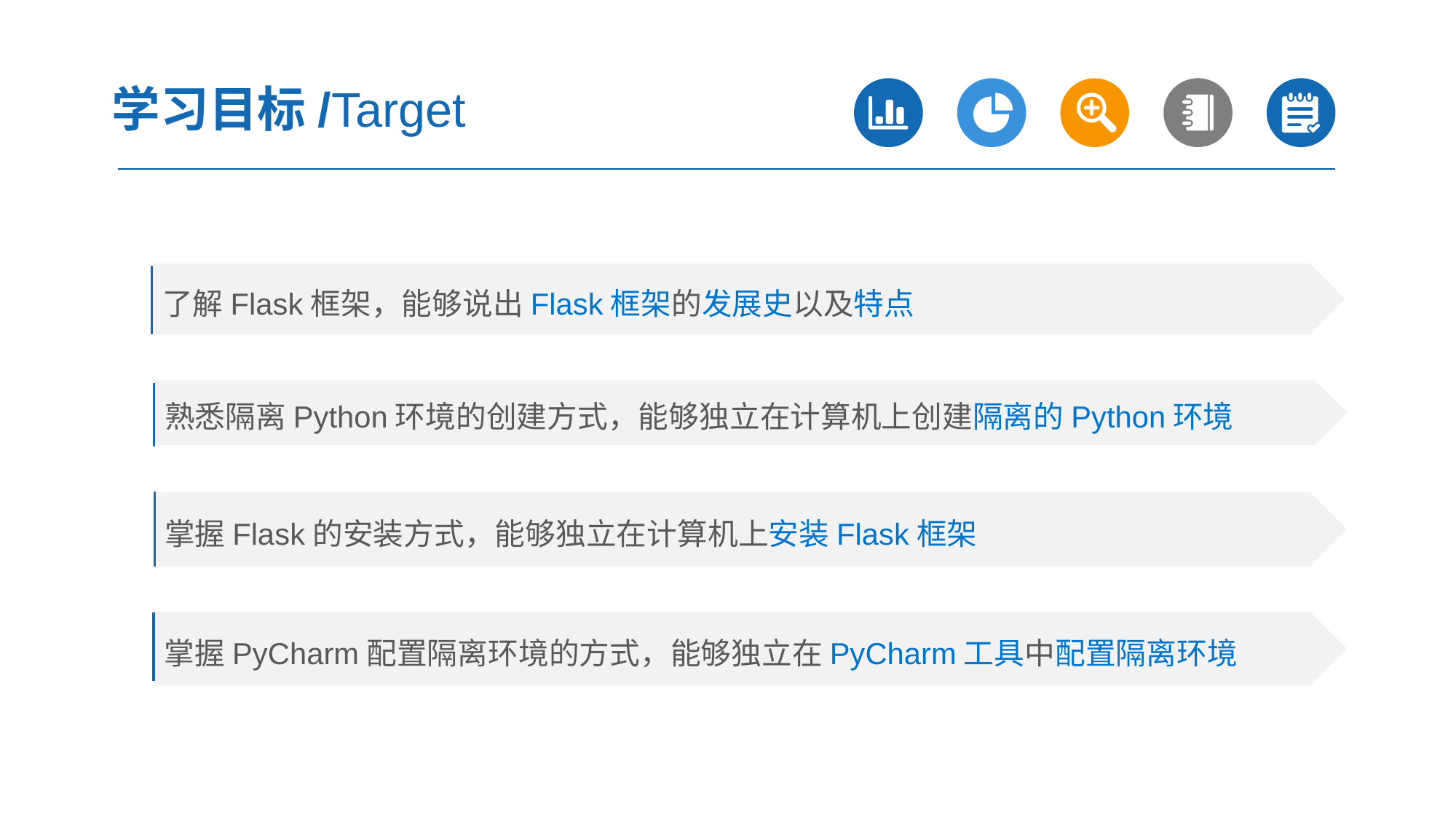

学习目标/Target
了解Flask框架，能够说出Flask框架的发展史以及特点

熟悉隔离Python环境的创建方式，能够独立在计算机上创建隔离的Python环境

掌握Flask的安装方式，能够独立在计算机上安装Flask框架

掌握PyCharm配置隔离环境的方式，能够独立在PyCharm工具中配置隔离环境